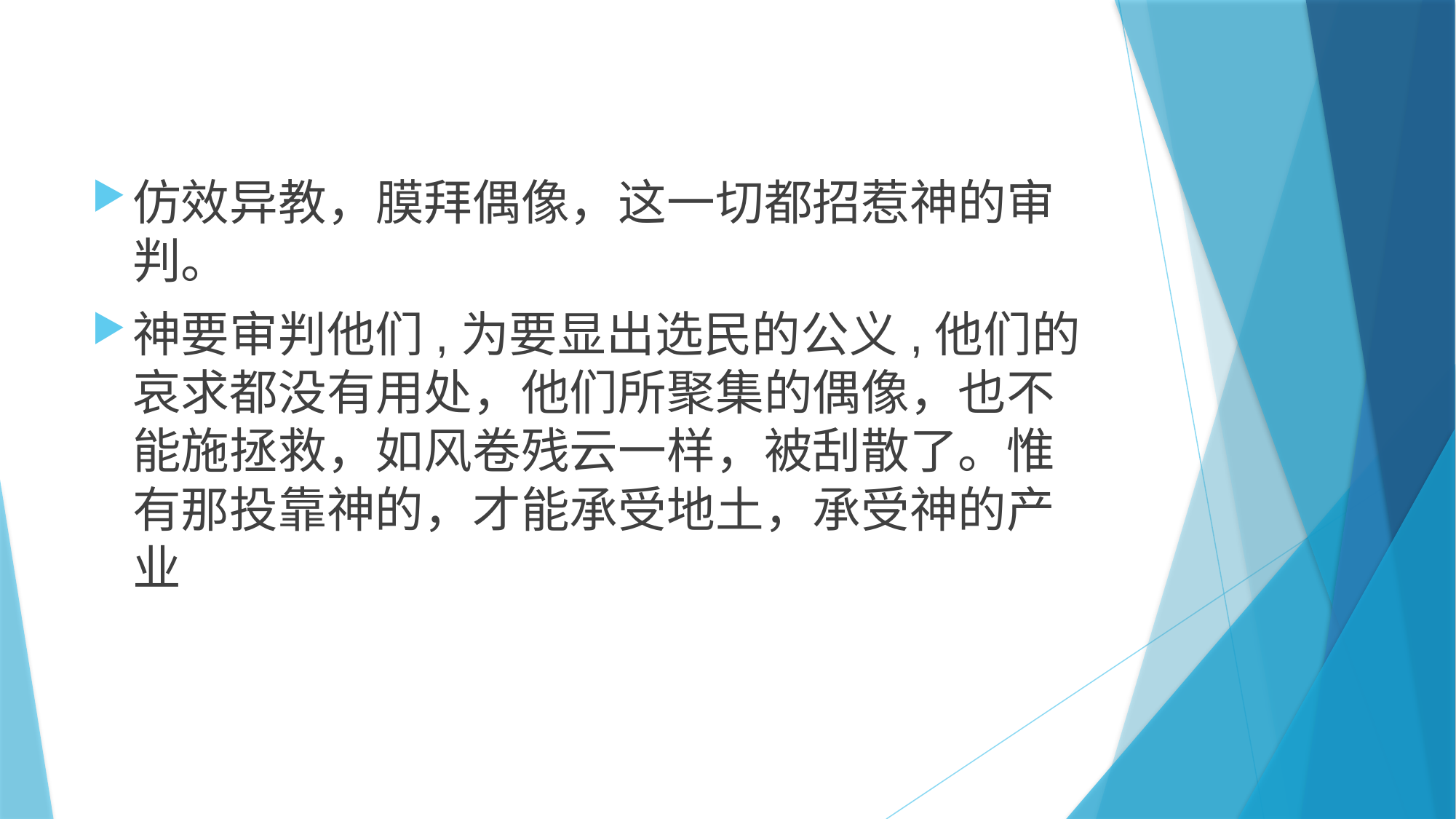

#
仿效异教，膜拜偶像，这一切都招惹神的审判。
神要审判他们,为要显出选民的公义,他们的哀求都没有用处，他们所聚集的偶像，也不能施拯救，如风卷残云一样，被刮散了。惟有那投靠神的，才能承受地土，承受神的产业